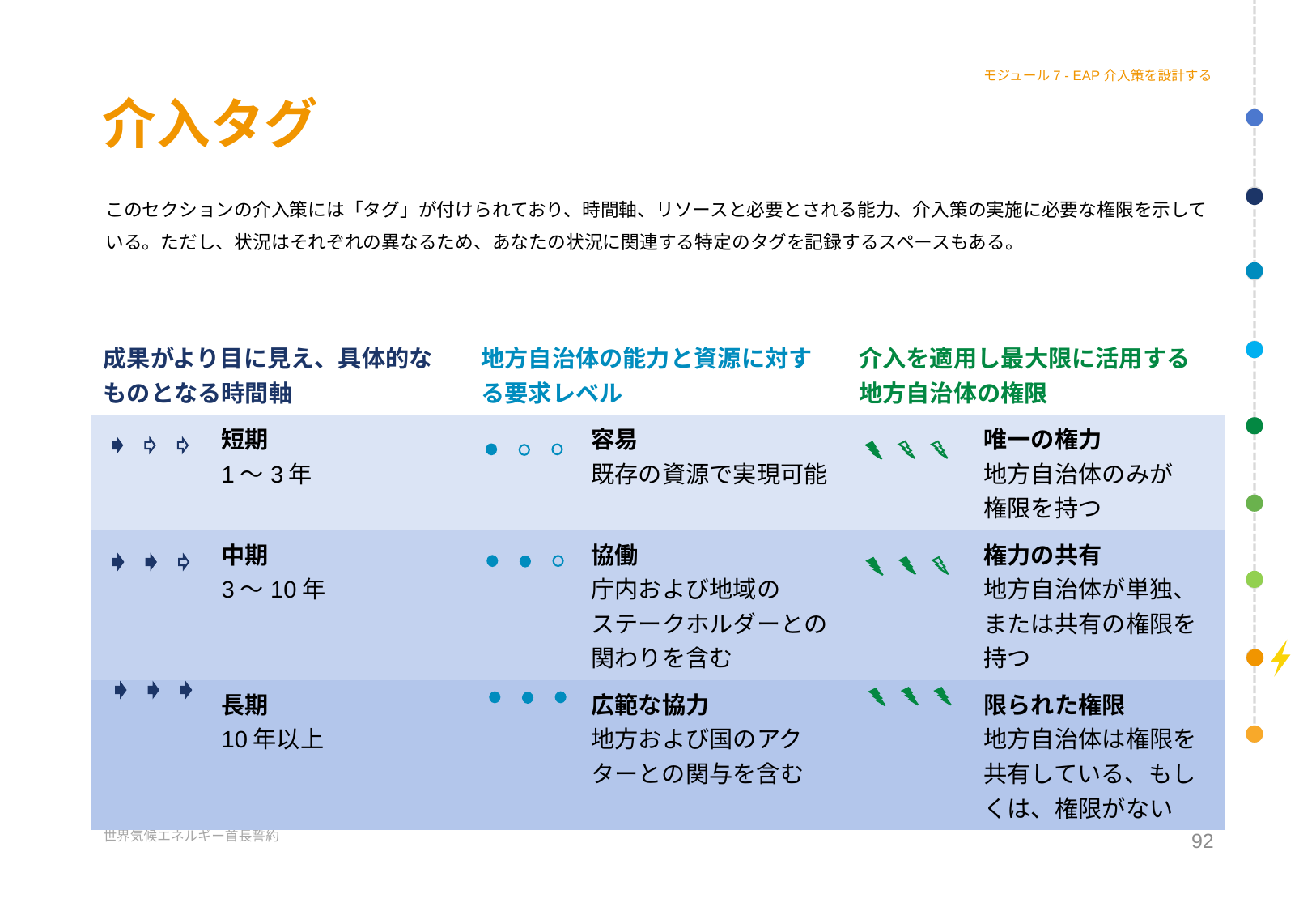

モジュール7 - EAP介入策を設計する
# 介入タグ

このセクションの介入策には「タグ」が付けられており、時間軸、リソースと必要とされる能力、介入策の実施に必要な権限を示している。ただし、状況はそれぞれの異なるため、あなたの状況に関連する特定のタグを記録するスペースもある。

| 成果がより目に見え、具体的な ものとなる時間軸 |  | 地方自治体の能力と資源に対する要求レベル |  | 介入を適用し最大限に活用する 地方自治体の権限 |  |
| --- | --- | --- | --- | --- | --- |
|  | 短期 1～3年 |  | 容易 既存の資源で実現可能 |  | 唯一の権力 地方自治体のみが 権限を持つ |
|  | 中期 3～10年 |  | 協働 庁内および地域の ステークホルダーとの関わりを含む |  | 権力の共有 地方自治体が単独、 または共有の権限を持つ |
|  | 長期 10年以上 |  | 広範な協力 地方および国のアクターとの関与を含む |  | 限られた権限 地方自治体は権限を共有している、もしくは、権限がない |

92